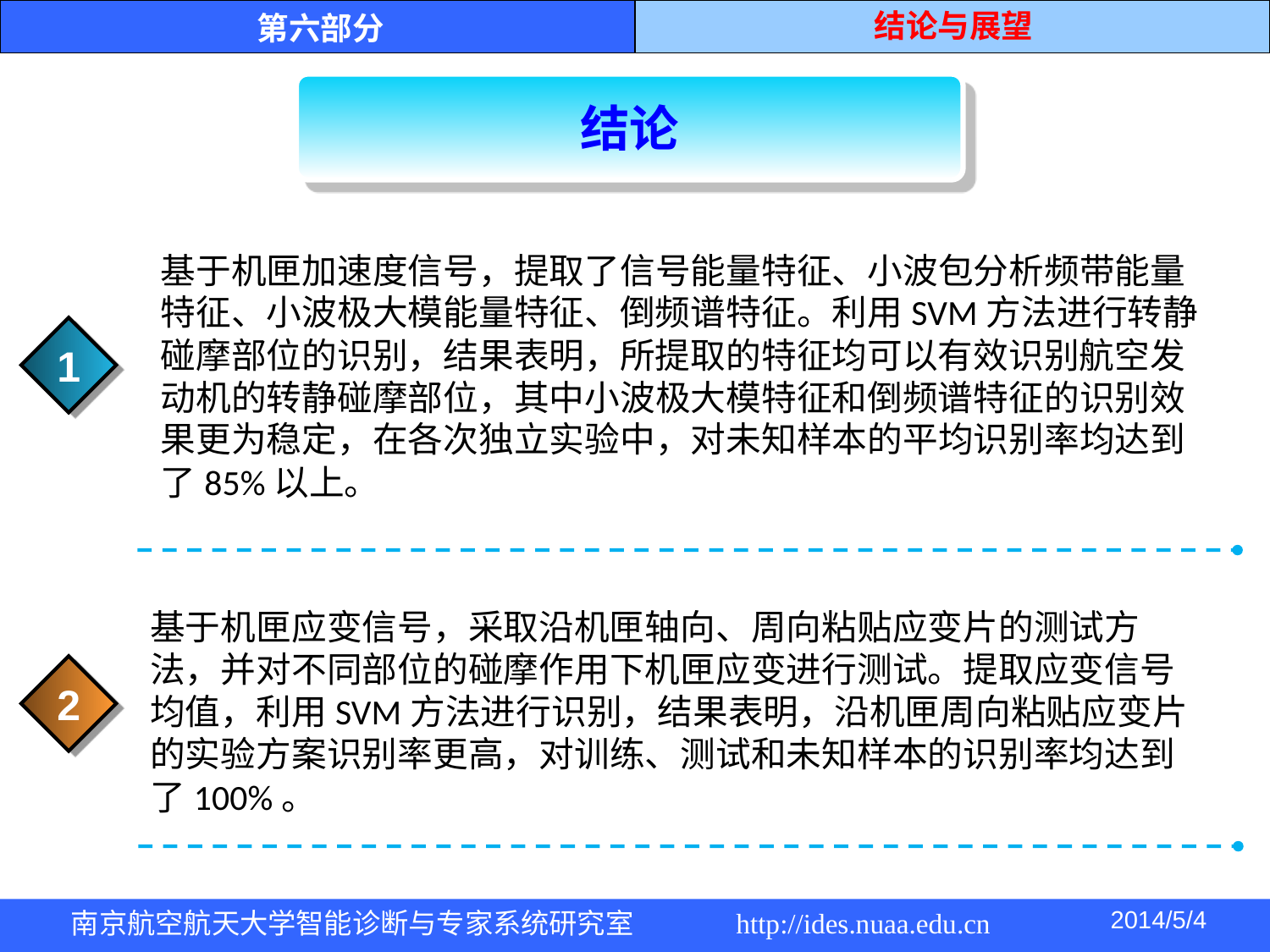

结论与展望
第六部分
结论
基于机匣加速度信号，提取了信号能量特征、小波包分析频带能量特征、小波极大模能量特征、倒频谱特征。利用SVM方法进行转静碰摩部位的识别，结果表明，所提取的特征均可以有效识别航空发动机的转静碰摩部位，其中小波极大模特征和倒频谱特征的识别效果更为稳定，在各次独立实验中，对未知样本的平均识别率均达到了85%以上。
1

基于机匣应变信号，采取沿机匣轴向、周向粘贴应变片的测试方法，并对不同部位的碰摩作用下机匣应变进行测试。提取应变信号均值，利用SVM方法进行识别，结果表明，沿机匣周向粘贴应变片的实验方案识别率更高，对训练、测试和未知样本的识别率均达到了100%。
2

2014/5/4
南京航空航天大学智能诊断与专家系统研究室               http://ides.nuaa.edu.cn